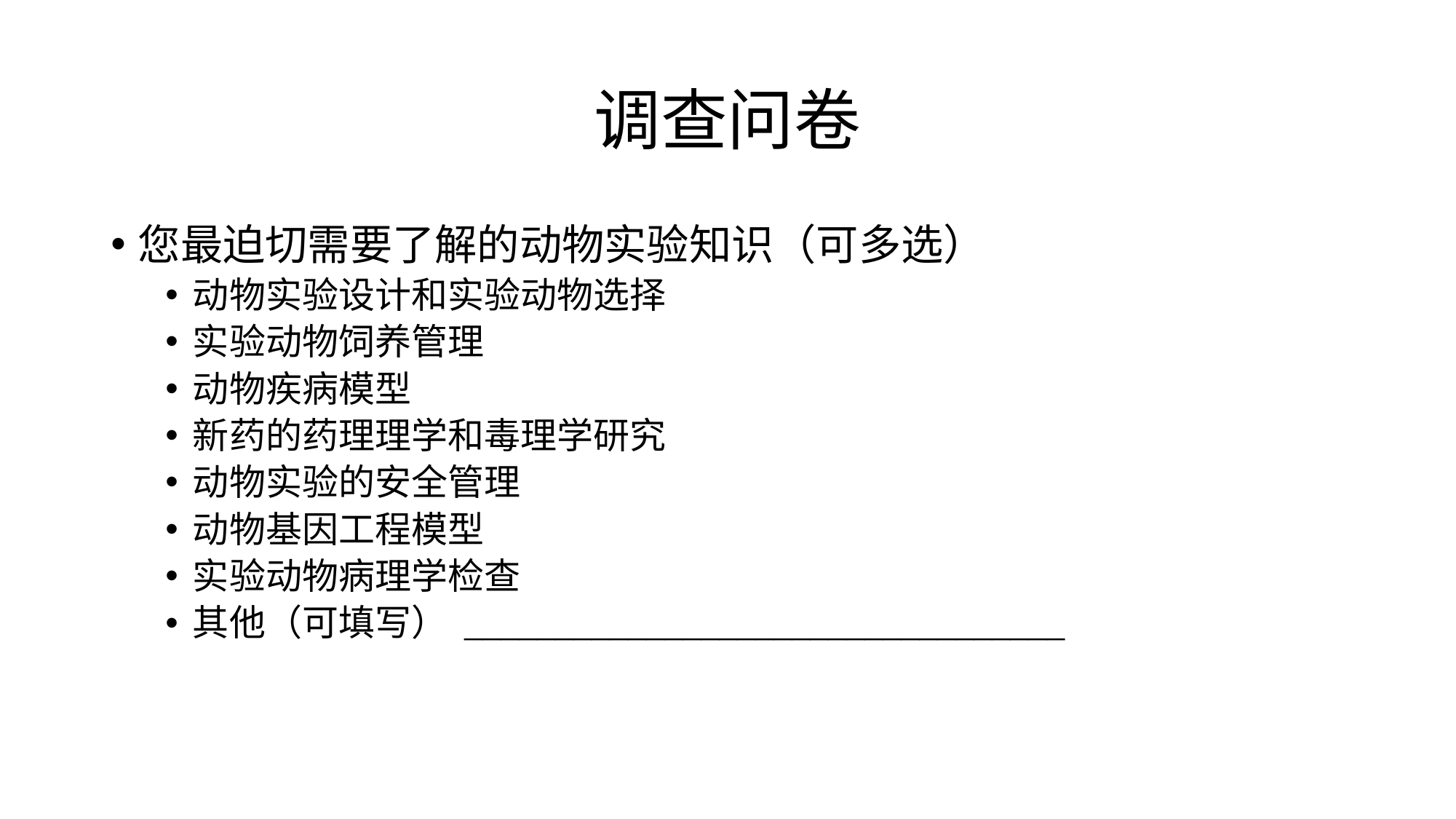

# 调查问卷
您最迫切需要了解的动物实验知识（可多选）
动物实验设计和实验动物选择
实验动物饲养管理
动物疾病模型
新药的药理理学和毒理学研究
动物实验的安全管理
动物基因工程模型
实验动物病理学检查
其他（可填写） _________________________________